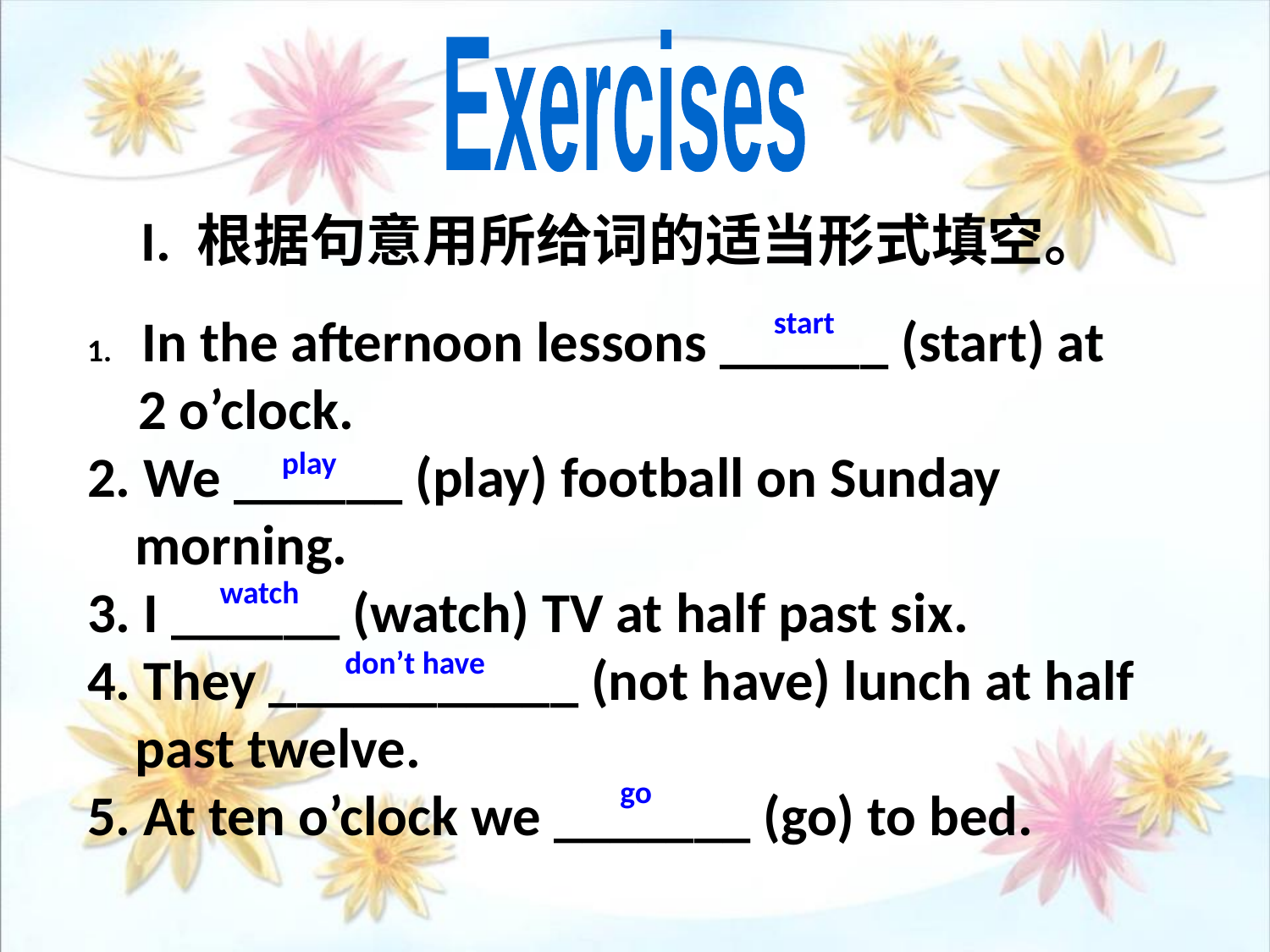

Exercises
I. 根据句意用所给词的适当形式填空。
 In the afternoon lessons ______ (start) at
    2 o’clock.
2. We ______ (play) football on Sunday morning.
3. I ______ (watch) TV at half past six.
4. They ___________ (not have) lunch at half past twelve.
5. At ten o’clock we _______ (go) to bed.
start
play

watch
don’t have
go